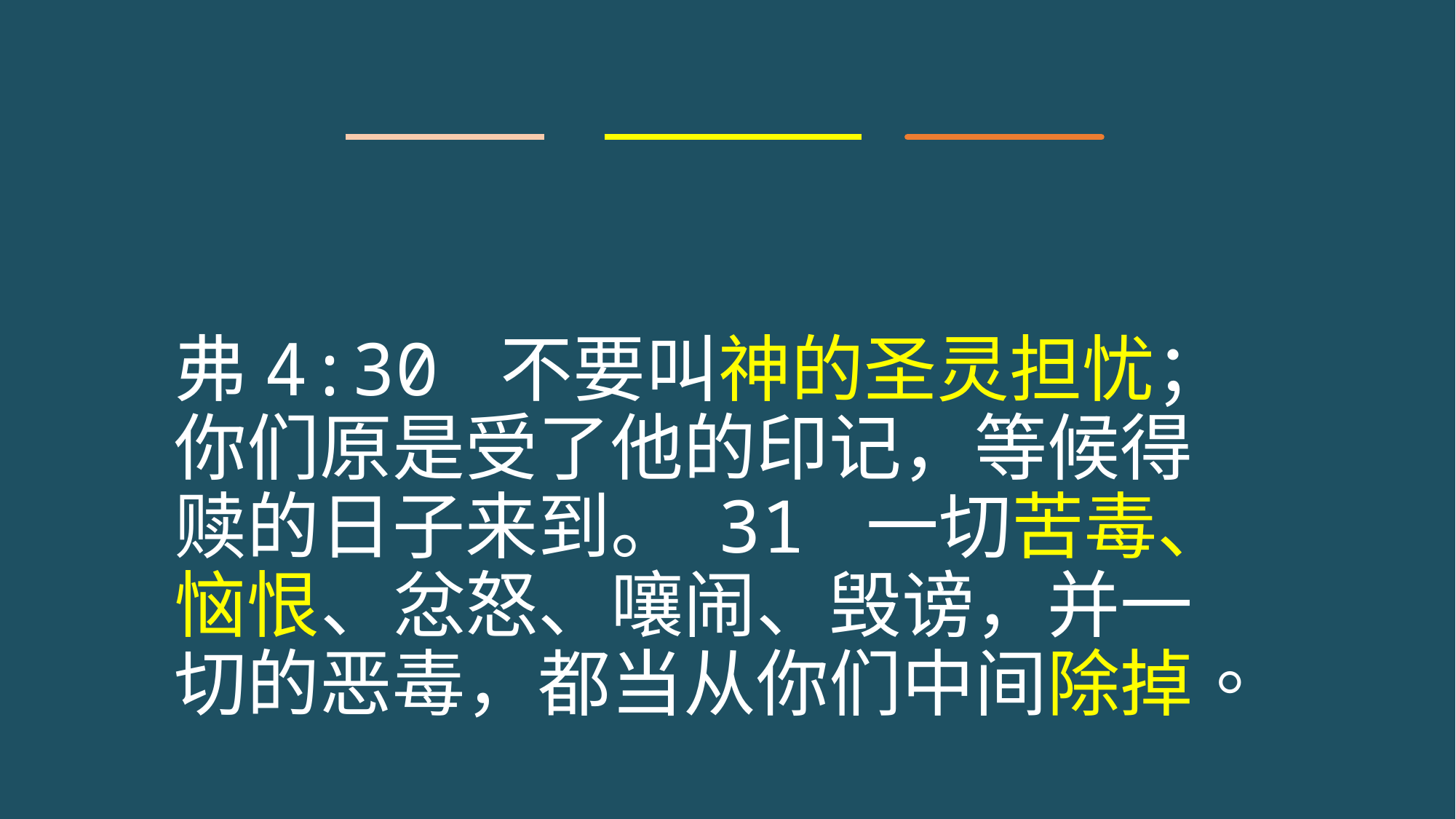

弗4:30 不要叫神的圣灵担忧；你们原是受了他的印记，等候得赎的日子来到。 31 一切苦毒、恼恨、忿怒、嚷闹、毁谤，并一切的恶毒，都当从你们中间除掉。